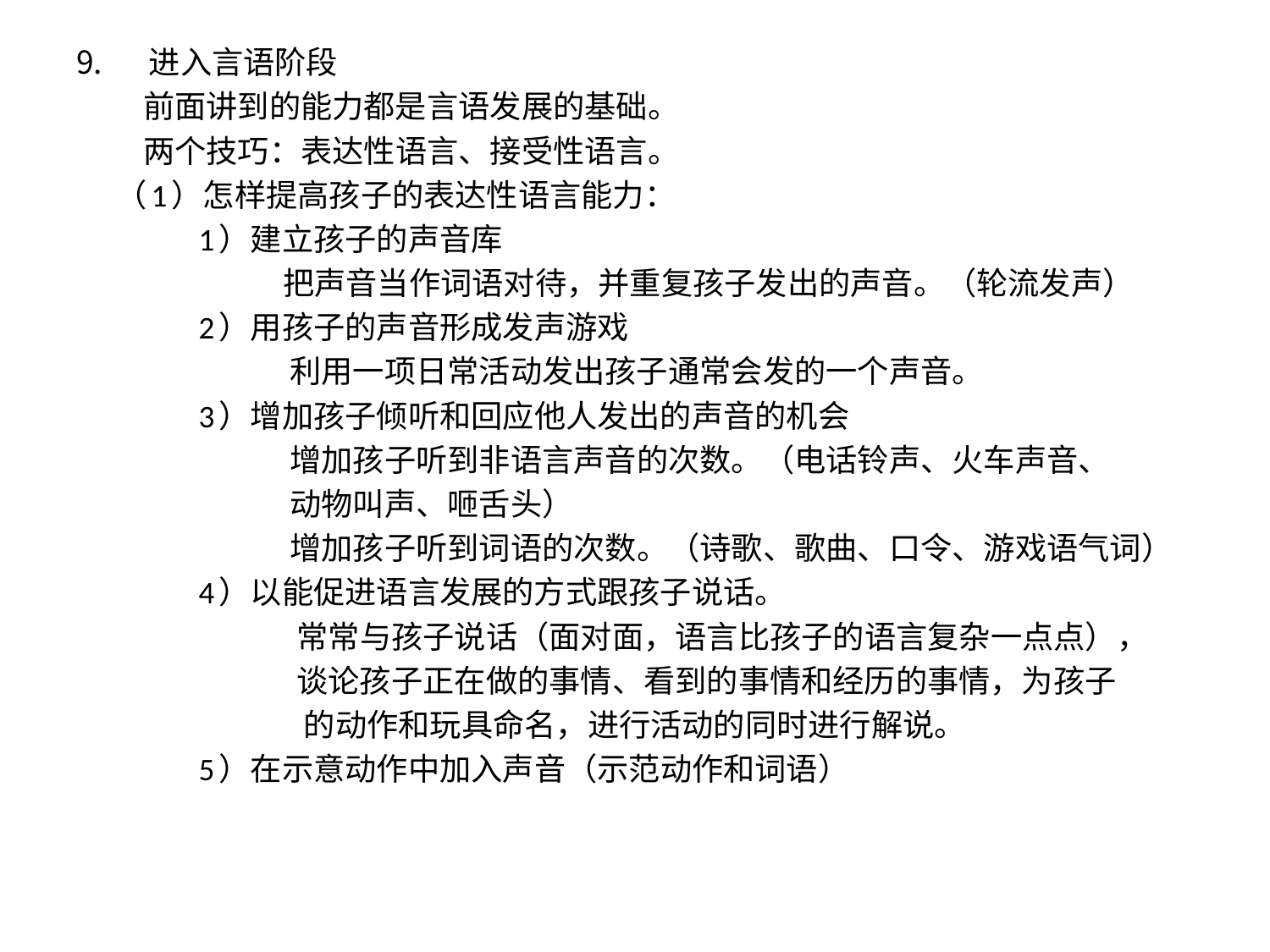

进入言语阶段
         前面讲到的能力都是言语发展的基础。
         两个技巧：表达性语言、接受性语言。
     （1）怎样提高孩子的表达性语言能力：
                 1）建立孩子的声音库
                             把声音当作词语对待，并重复孩子发出的声音。（轮流发声）
                 2）用孩子的声音形成发声游戏
                              利用一项日常活动发出孩子通常会发的一个声音。
                 3）增加孩子倾听和回应他人发出的声音的机会
                              增加孩子听到非语言声音的次数。（电话铃声、火车声音、
                              动物叫声、咂舌头）
                              增加孩子听到词语的次数。（诗歌、歌曲、口令、游戏语气词）
                 4）以能促进语言发展的方式跟孩子说话。
                               常常与孩子说话（面对面，语言比孩子的语言复杂一点点），
                               谈论孩子正在做的事情、看到的事情和经历的事情，为孩子
                                的动作和玩具命名，进行活动的同时进行解说。
                 5）在示意动作中加入声音（示范动作和词语）